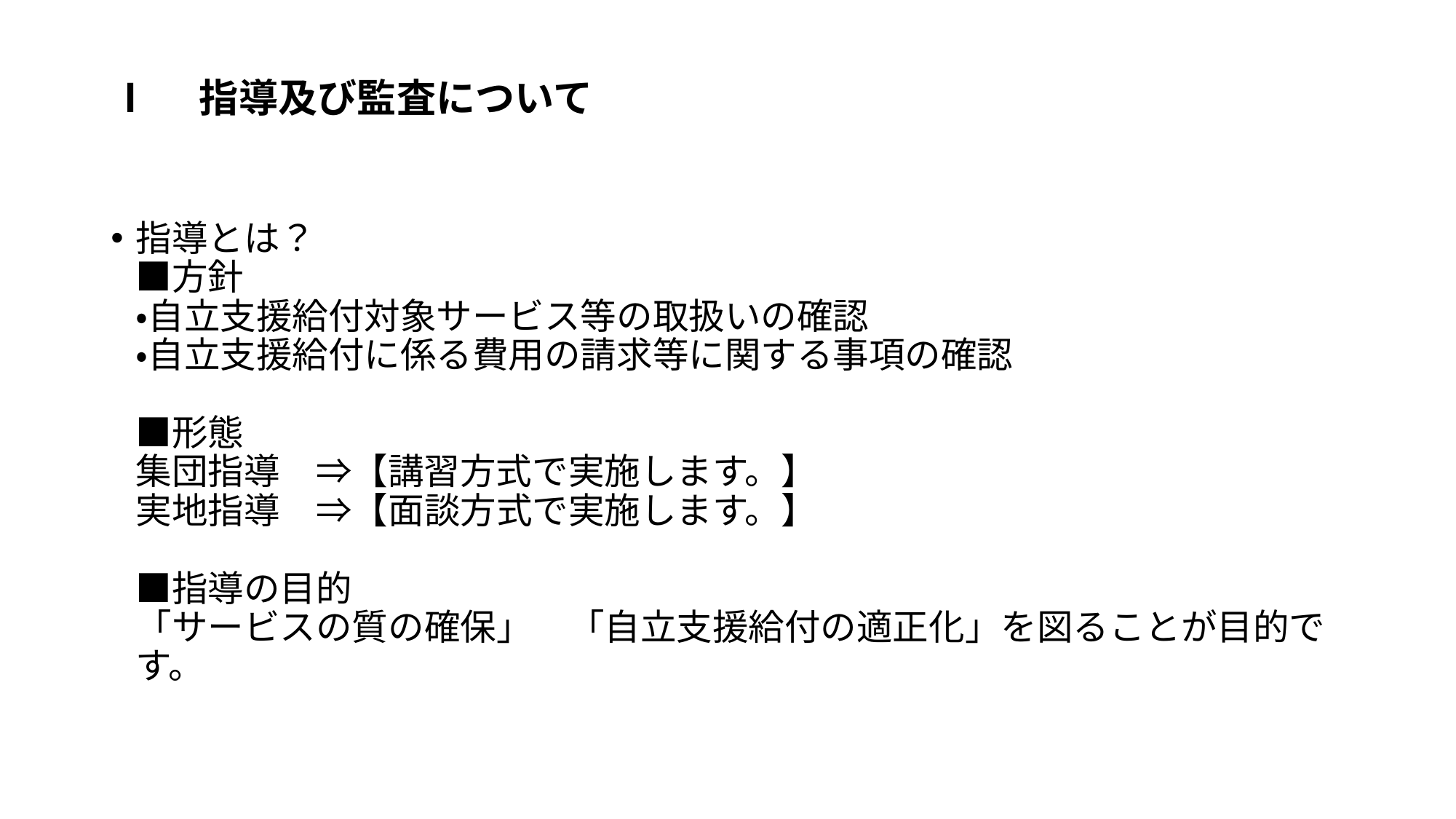

# Ⅰ　指導及び監査について
指導とは？
■方針
・自立支援給付対象サービス等の取扱いの確認
・自立支援給付に係る費用の請求等に関する事項の確認
■形態
集団指導　⇒【講習方式で実施します。】
実地指導　⇒【面談方式で実施します。】
■指導の目的
「サービスの質の確保」　「自立支援給付の適正化」を図ることが目的です。